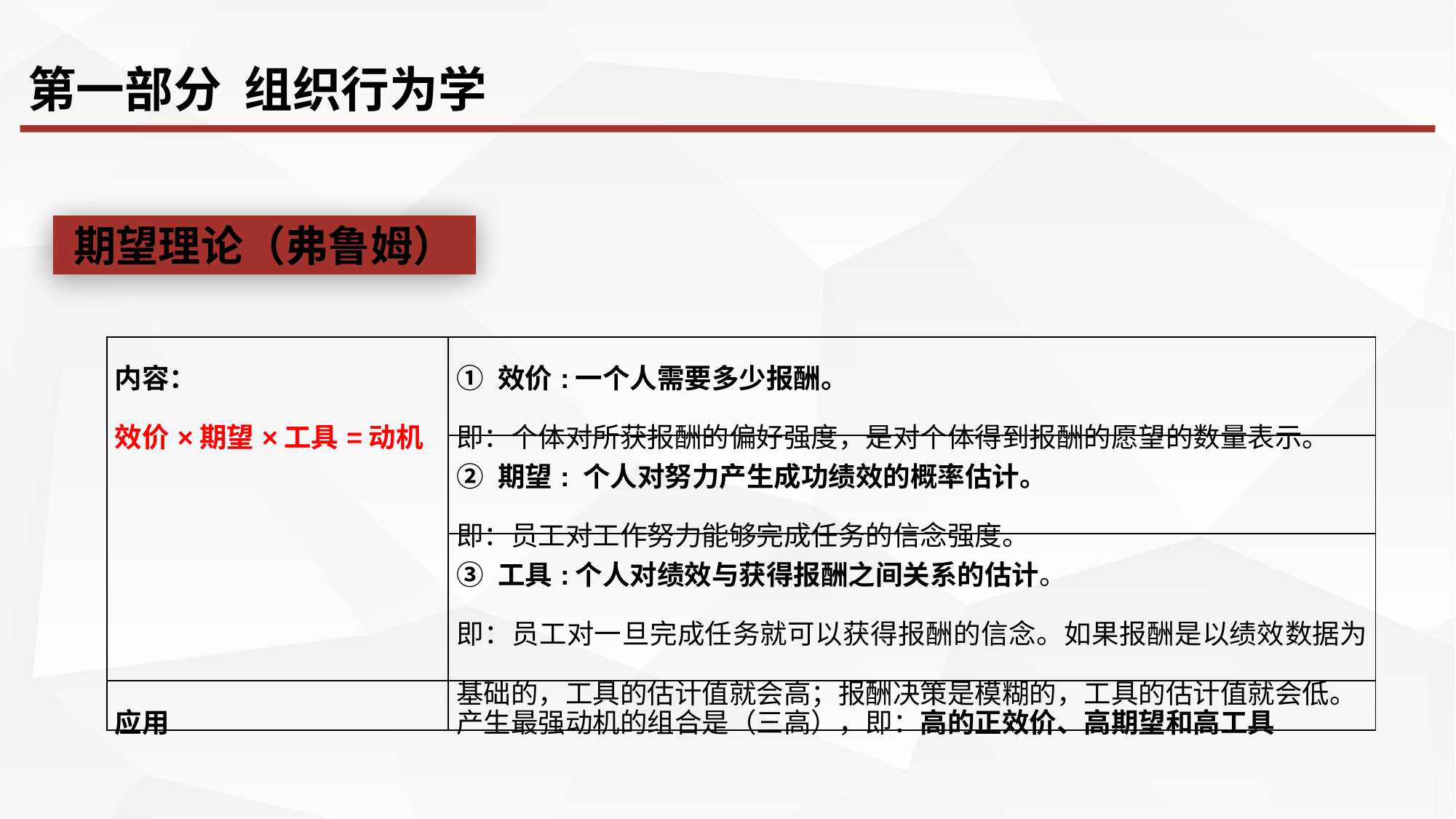

第一部分  组织行为学

期望理论（弗鲁姆）
| 内容： 效价×期望×工具=动机 | ① 效价:一个人需要多少报酬。 即：个体对所获报酬的偏好强度，是对个体得到报酬的愿望的数量表示。 |
| --- | --- |
|  | ② 期望: 个人对努力产生成功绩效的概率估计。 即：员工对工作努力能够完成任务的信念强度。 |
|  | ③ 工具:个人对绩效与获得报酬之间关系的估计。 即：员工对一旦完成任务就可以获得报酬的信念。如果报酬是以绩效数据为基础的，工具的估计值就会高；报酬决策是模糊的，工具的估计值就会低。 |
| 应用 | 产生最强动机的组合是（三高），即：高的正效价、高期望和高工具 |